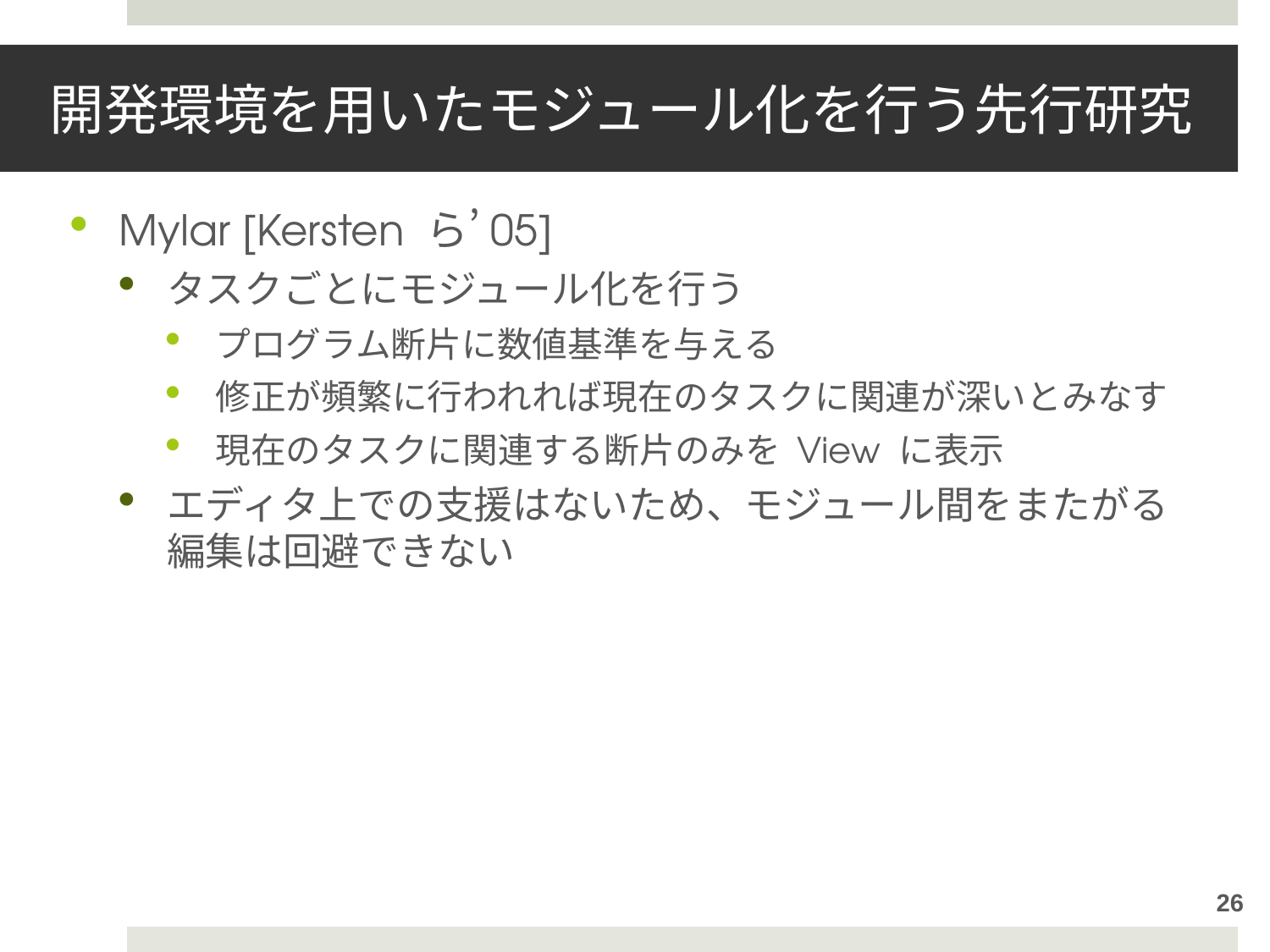

# 開発環境を用いたモジュール化を行う先行研究
Mylar [Kersten ら’05]
タスクごとにモジュール化を行う
プログラム断片に数値基準を与える
修正が頻繁に行われれば現在のタスクに関連が深いとみなす
現在のタスクに関連する断片のみを View に表示
エディタ上での支援はないため、モジュール間をまたがる編集は回避できない
26